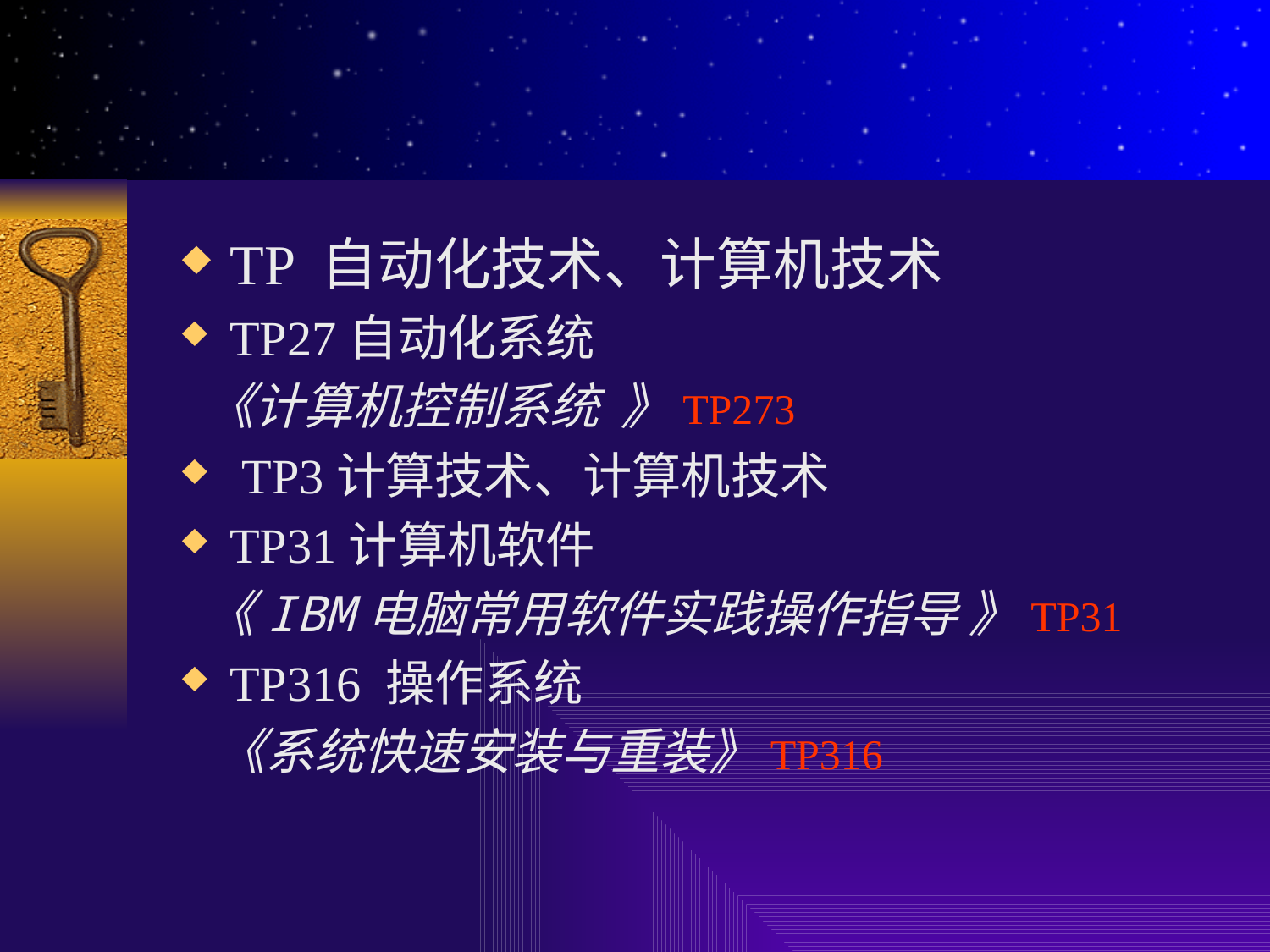

#
TP 自动化技术、计算机技术
TP27自动化系统
 《计算机控制系统  》TP273
 TP3计算技术、计算机技术
TP31计算机软件
 《IBM电脑常用软件实践操作指导 》TP31
TP316 操作系统
  《系统快速安装与重装》TP316